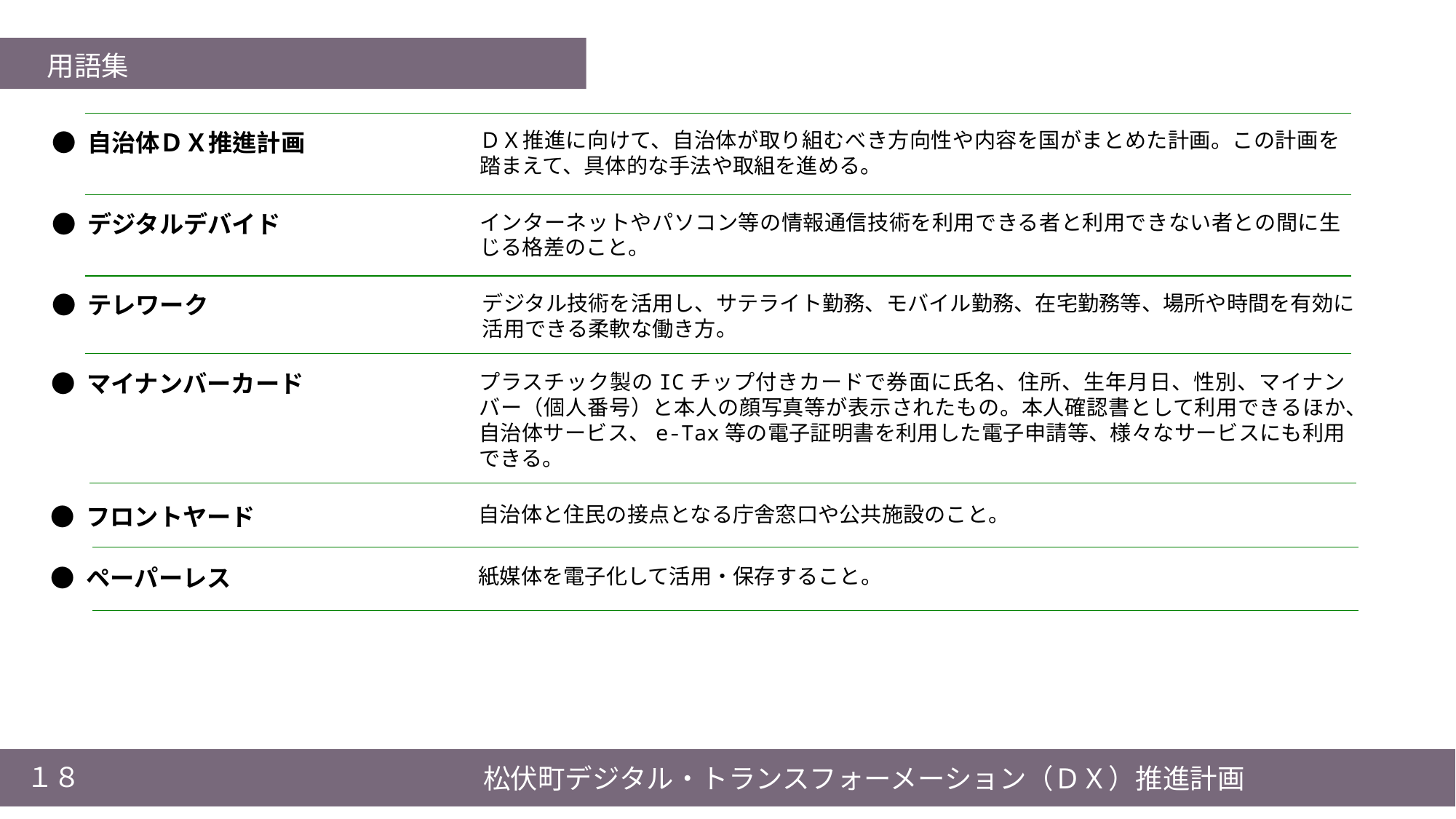

用語集
ＤＸ推進に向けて、自治体が取り組むべき方向性や内容を国がまとめた計画。この計画を踏まえて、具体的な手法や取組を進める。
● 自治体ＤＸ推進計画
● デジタルデバイド
インターネットやパソコン等の情報通信技術を利用できる者と利用できない者との間に生じる格差のこと。
● テレワーク
デジタル技術を活用し、サテライト勤務、モバイル勤務、在宅勤務等、場所や時間を有効に
活用できる柔軟な働き方。
● マイナンバーカード
プラスチック製のICチップ付きカードで券面に氏名、住所、生年月日、性別、マイナンバー（個人番号）と本人の顔写真等が表示されたもの。本人確認書として利用できるほか、自治体サービス、e-Tax等の電子証明書を利用した電子申請等、様々なサービスにも利用できる。
● フロントヤード
自治体と住民の接点となる庁舎窓口や公共施設のこと。
● ペーパーレス
紙媒体を電子化して活用・保存すること。
１８